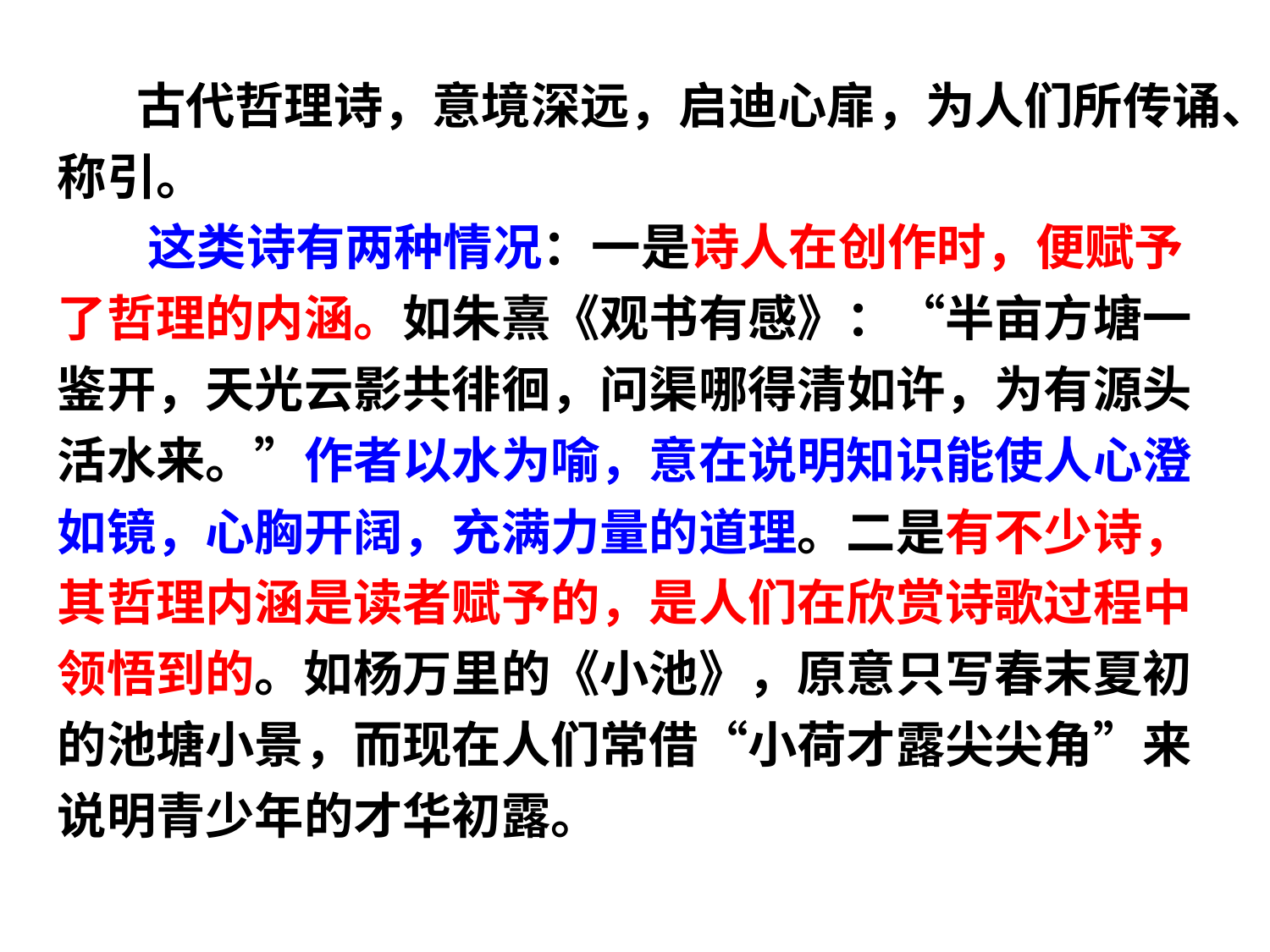

古代哲理诗，意境深远，启迪心扉，为人们所传诵、称引。
       这类诗有两种情况：一是诗人在创作时，便赋予了哲理的内涵。如朱熹《观书有感》：“半亩方塘一鉴开，天光云影共徘徊，问渠哪得清如许，为有源头活水来。”作者以水为喻，意在说明知识能使人心澄如镜，心胸开阔，充满力量的道理。二是有不少诗，其哲理内涵是读者赋予的，是人们在欣赏诗歌过程中领悟到的。如杨万里的《小池》，原意只写春末夏初的池塘小景，而现在人们常借“小荷才露尖尖角”来说明青少年的才华初露。